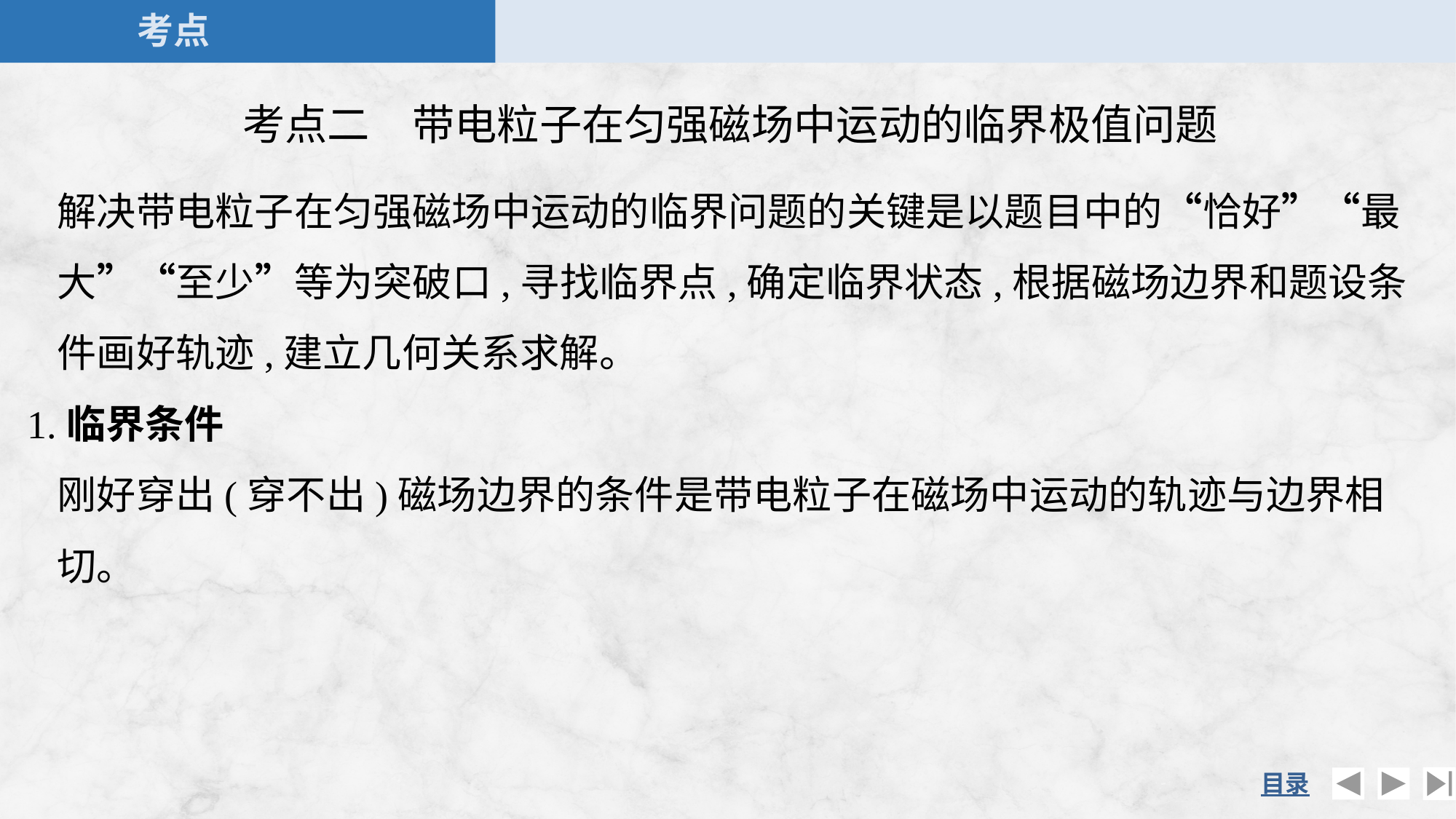

考点二　带电粒子在匀强磁场中运动的临界极值问题
	解决带电粒子在匀强磁场中运动的临界问题的关键是以题目中的“恰好”“最大”“至少”等为突破口,寻找临界点,确定临界状态,根据磁场边界和题设条件画好轨迹,建立几何关系求解。
1.临界条件
	刚好穿出(穿不出)磁场边界的条件是带电粒子在磁场中运动的轨迹与边界相切。